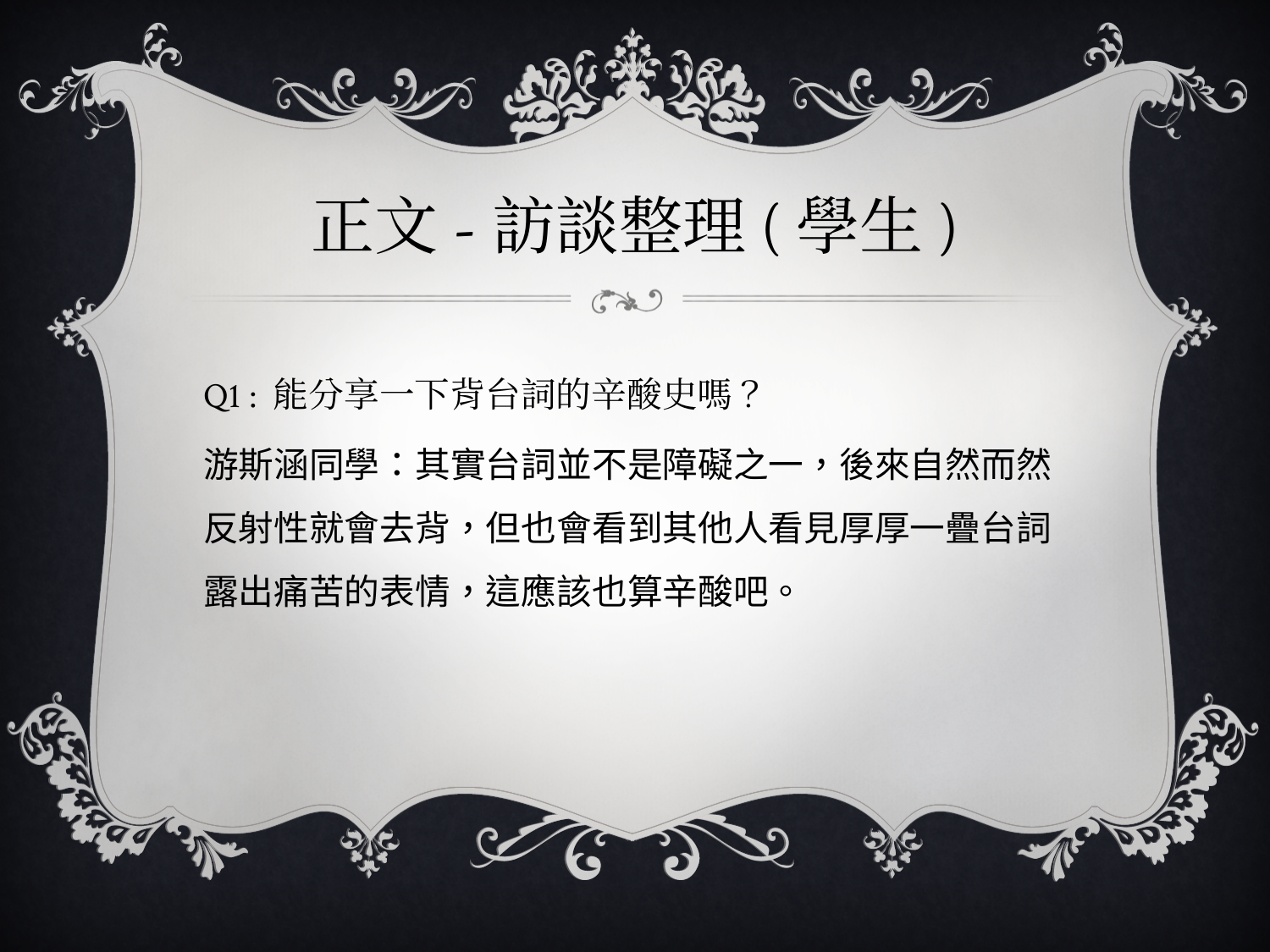

# 正文-訪談整理(學生)
Q1 : 能分享一下背台詞的辛酸史嗎？
游斯涵同學：其實台詞並不是障礙之一，後來自然而然反射性就會去背，但也會看到其他人看見厚厚一疊台詞露出痛苦的表情，這應該也算辛酸吧。